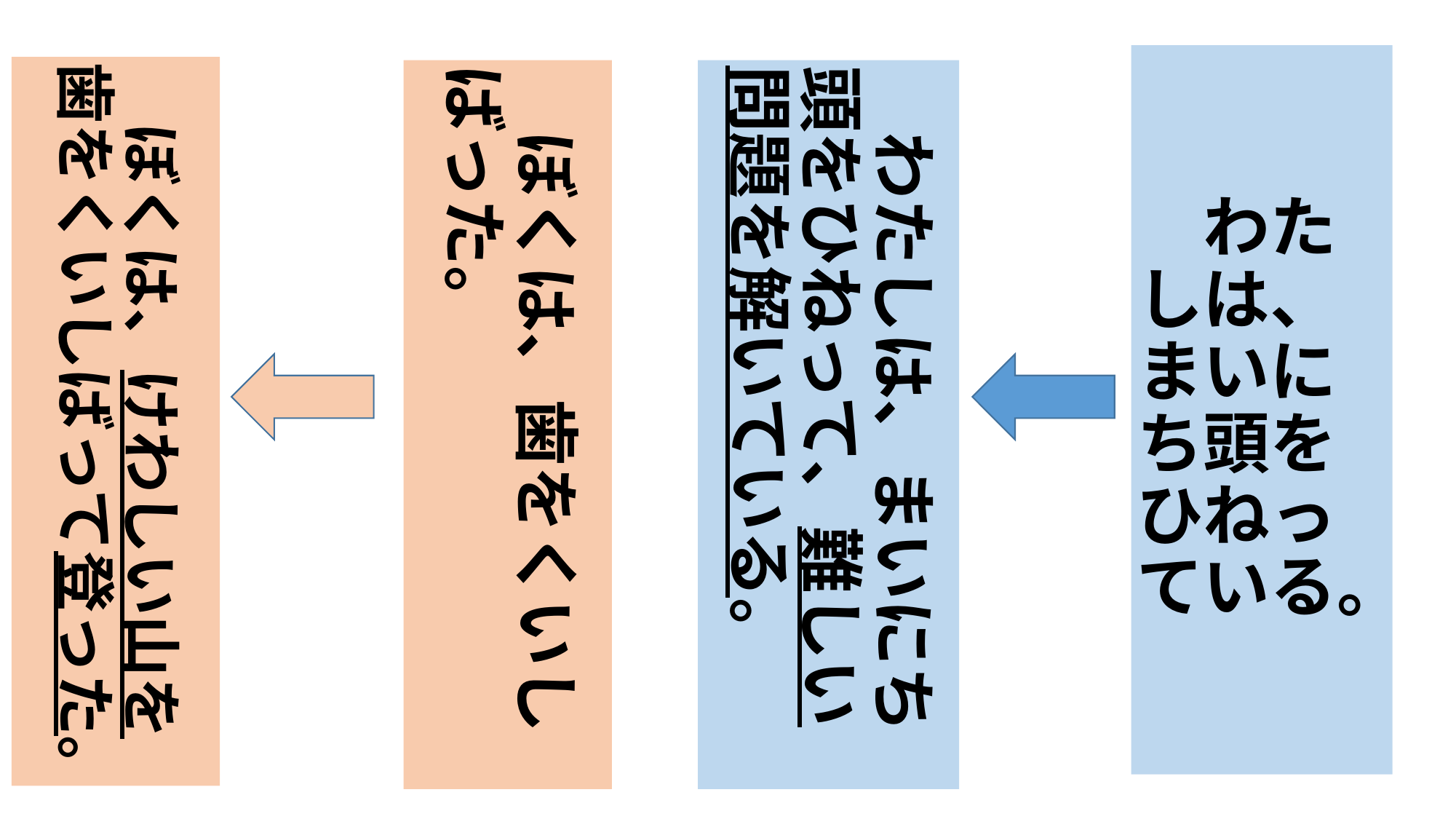

# わたしは、まいにち頭をひねっている。
　ぼくは、けわしい山を歯をくいしばって登った。
　ぼくは、歯をくいしばった。
　わたしは、まいにち頭をひねって、難しい問題を解いている。